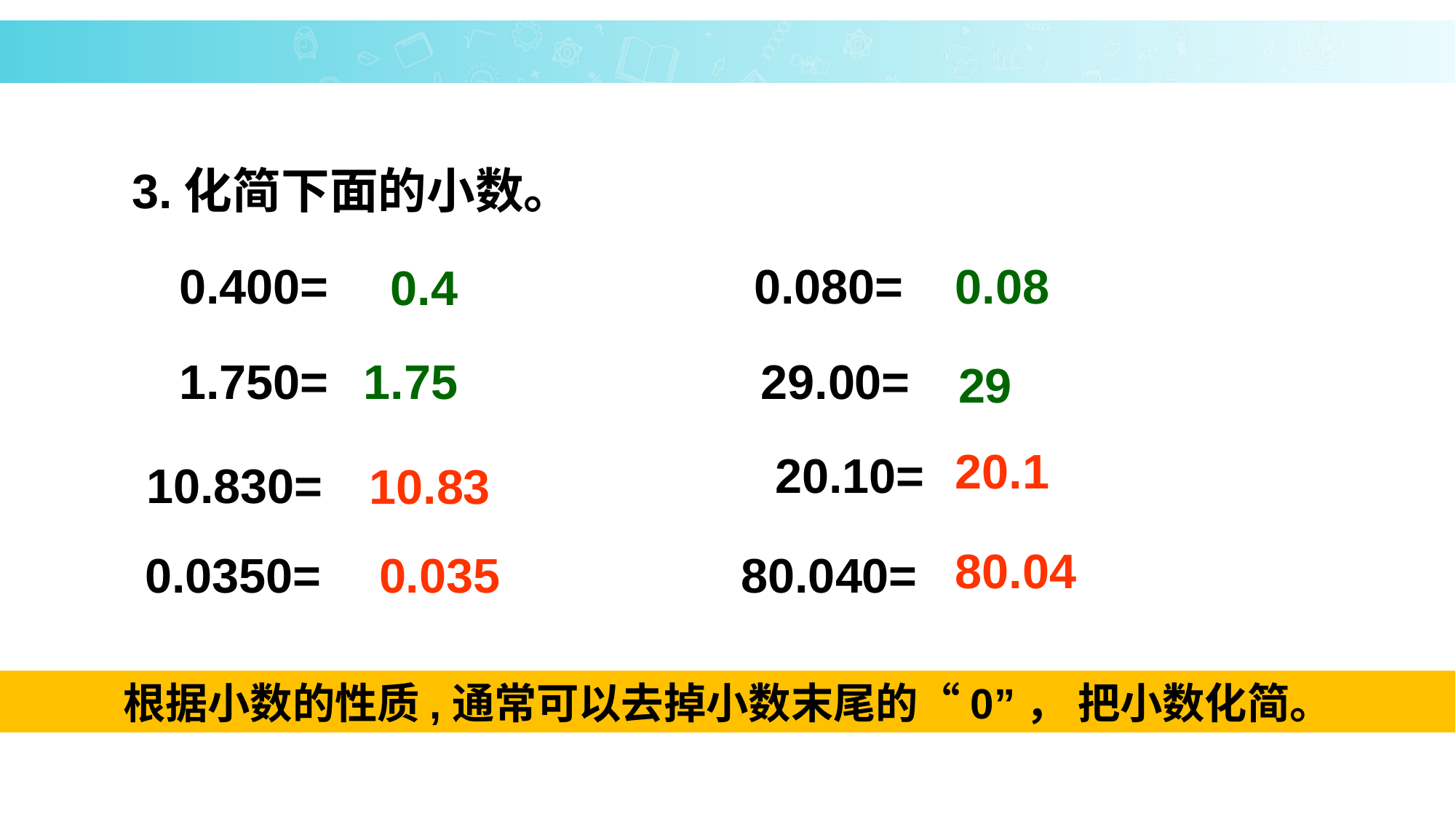

# 3.化简下面的小数。
0.400=
0.080=
0.08
0.4
1.750=
1.75
29.00=
29
20.1
20.10=
10.830=
10.83
80.04
0.0350=
0.035
80.040=
 根据小数的性质,通常可以去掉小数末尾的“0”， 把小数化简。